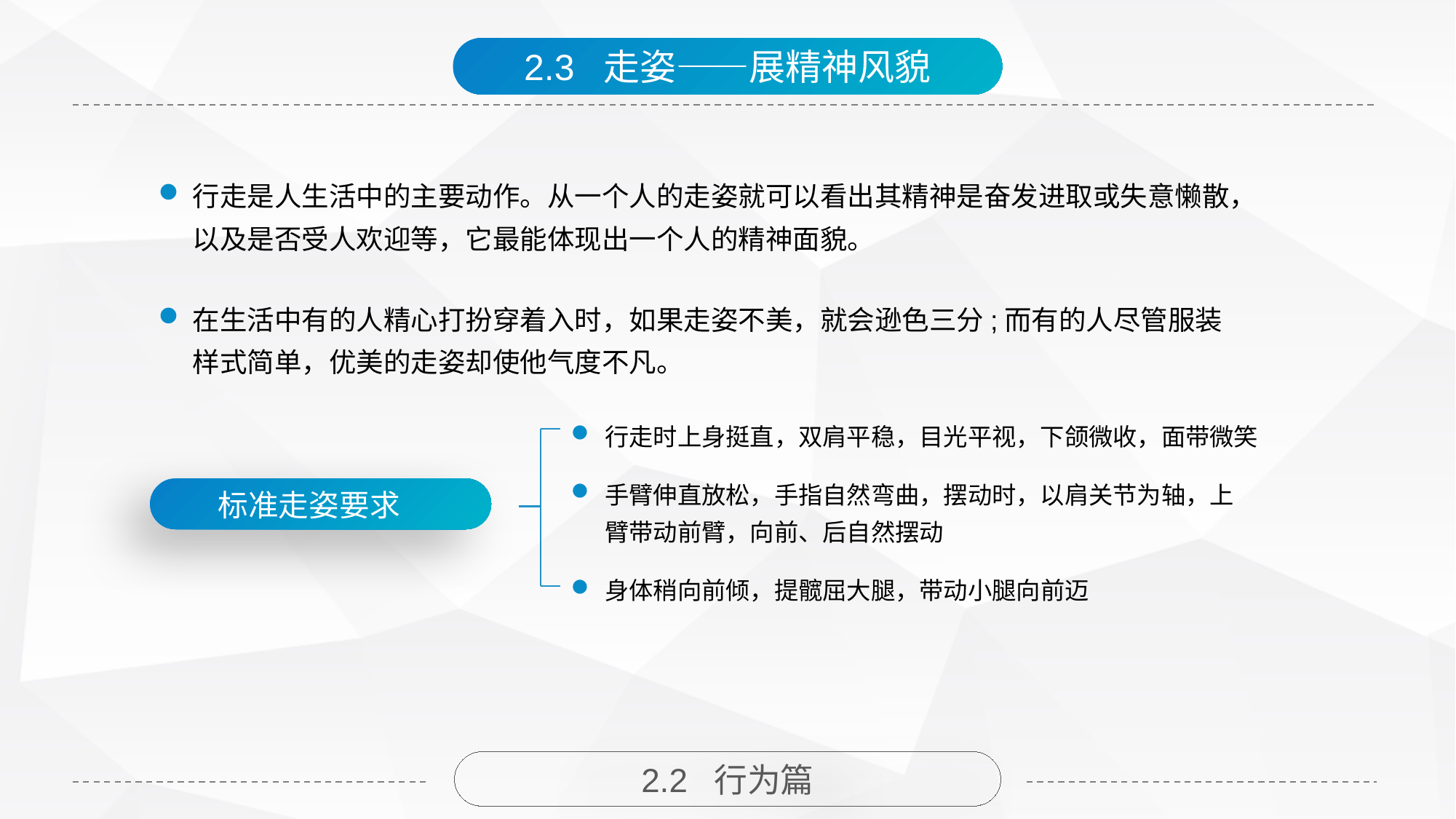

2.3  走姿——展精神风貌
行走是人生活中的主要动作。从一个人的走姿就可以看出其精神是奋发进取或失意懒散，以及是否受人欢迎等，它最能体现出一个人的精神面貌。
在生活中有的人精心打扮穿着入时，如果走姿不美，就会逊色三分;而有的人尽管服装样式简单，优美的走姿却使他气度不凡。
行走时上身挺直，双肩平稳，目光平视，下颌微收，面带微笑
手臂伸直放松，手指自然弯曲，摆动时，以肩关节为轴，上臂带动前臂，向前、后自然摆动

标准走姿要求
身体稍向前倾，提髋屈大腿，带动小腿向前迈
2.2  行为篇